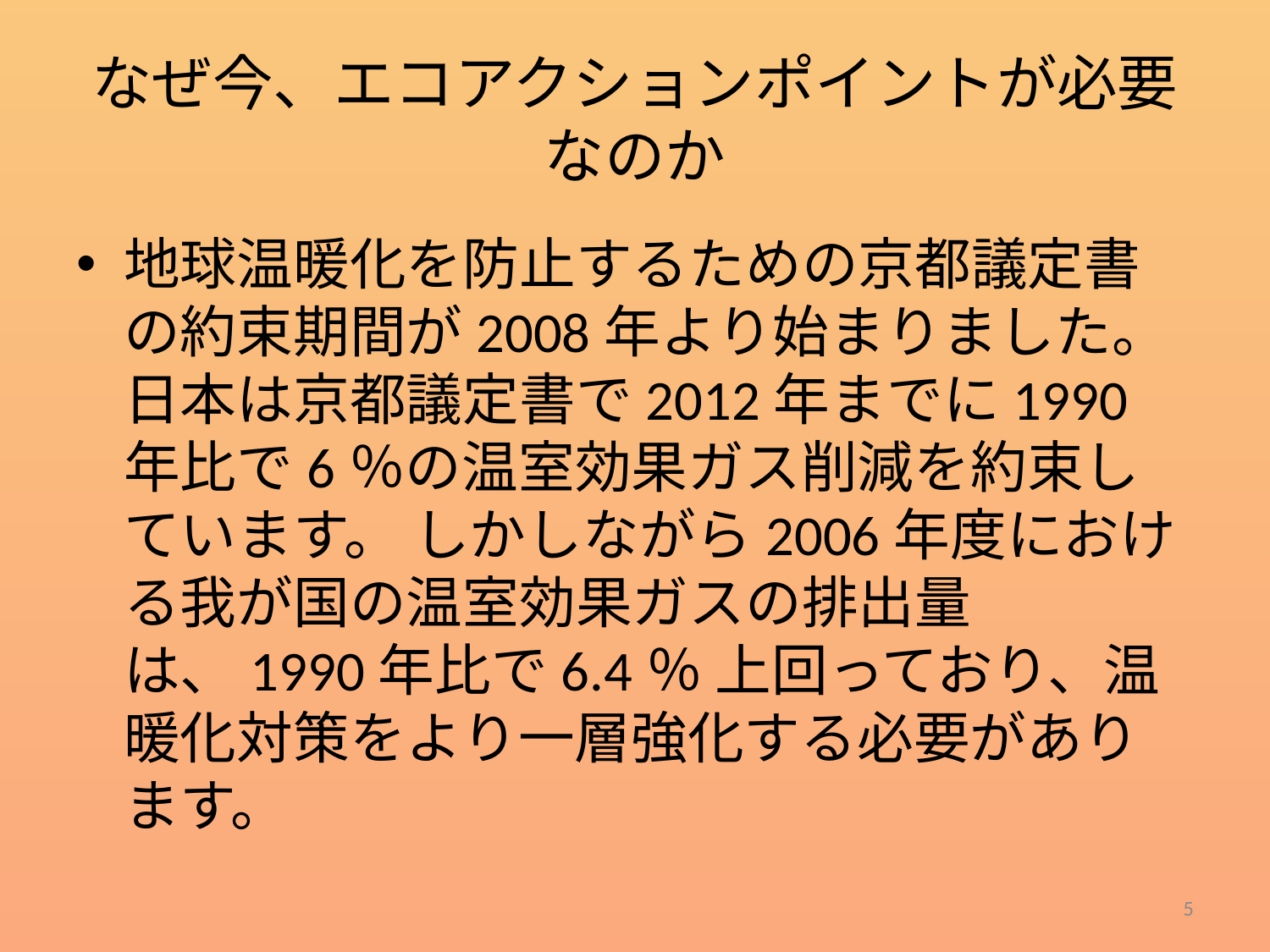

# なぜ今、エコアクションポイントが必要なのか
地球温暖化を防止するための京都議定書の約束期間が2008年より始まりました。 日本は京都議定書で2012年までに1990年比で6％の温室効果ガス削減を約束しています。 しかしながら2006年度における我が国の温室効果ガスの排出量は、1990年比で6.4％ 上回っており、温暖化対策をより一層強化する必要があります。
5